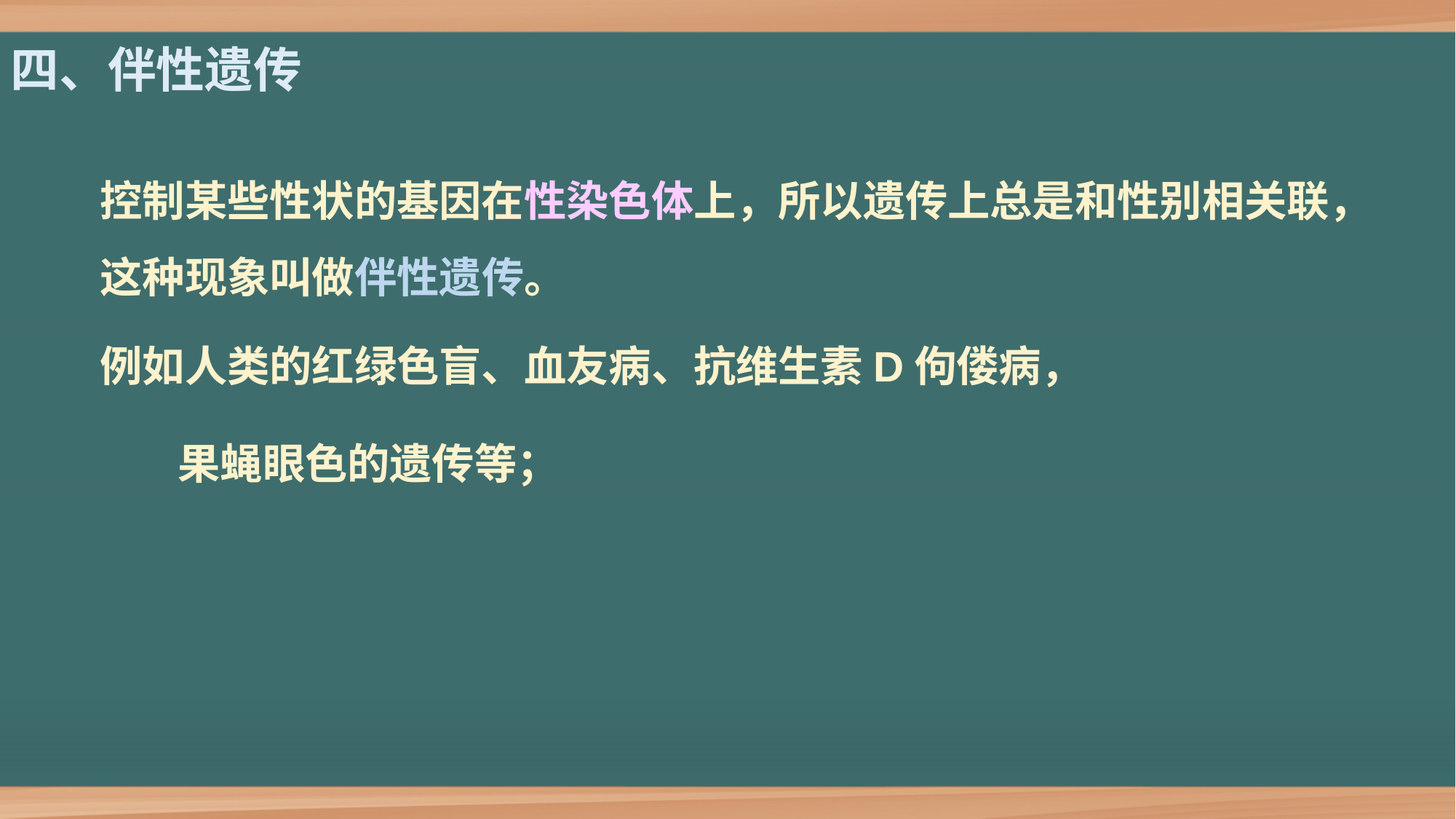

四、伴性遗传
控制某些性状的基因在性染色体上，所以遗传上总是和性别相关联，这种现象叫做伴性遗传。
例如人类的红绿色盲、血友病、抗维生素D佝偻病，
       果蝇眼色的遗传等；